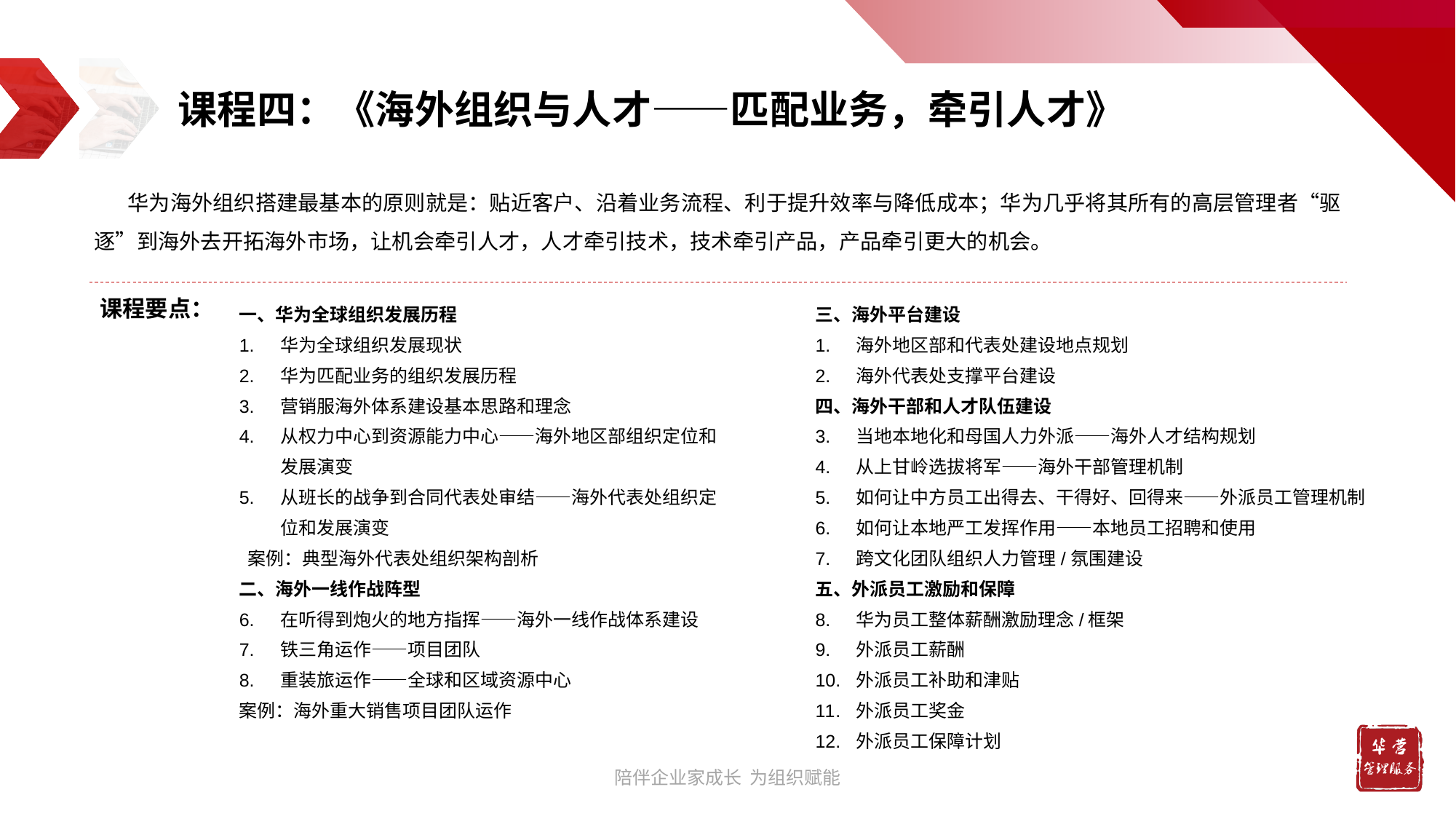

课程四：《海外组织与人才——匹配业务，牵引人才》
      华为海外组织搭建最基本的原则就是：贴近客户、沿着业务流程、利于提升效率与降低成本；华为几乎将其所有的高层管理者“驱逐”到海外去开拓海外市场，让机会牵引人才，人才牵引技术，技术牵引产品，产品牵引更大的机会。
一、华为全球组织发展历程
华为全球组织发展现状
华为匹配业务的组织发展历程
营销服海外体系建设基本思路和理念
从权力中心到资源能力中心——海外地区部组织定位和发展演变
从班长的战争到合同代表处审结——海外代表处组织定位和发展演变
 案例：典型海外代表处组织架构剖析
二、海外一线作战阵型
在听得到炮火的地方指挥——海外一线作战体系建设
铁三角运作——项目团队
重装旅运作——全球和区域资源中心
案例：海外重大销售项目团队运作
三、海外平台建设
海外地区部和代表处建设地点规划
海外代表处支撑平台建设
四、海外干部和人才队伍建设
当地本地化和母国人力外派——海外人才结构规划
从上甘岭选拔将军——海外干部管理机制
如何让中方员工出得去、干得好、回得来——外派员工管理机制
如何让本地严工发挥作用——本地员工招聘和使用
跨文化团队组织人力管理/氛围建设
五、外派员工激励和保障
华为员工整体薪酬激励理念/框架
外派员工薪酬
外派员工补助和津贴
外派员工奖金
外派员工保障计划

课程要点：